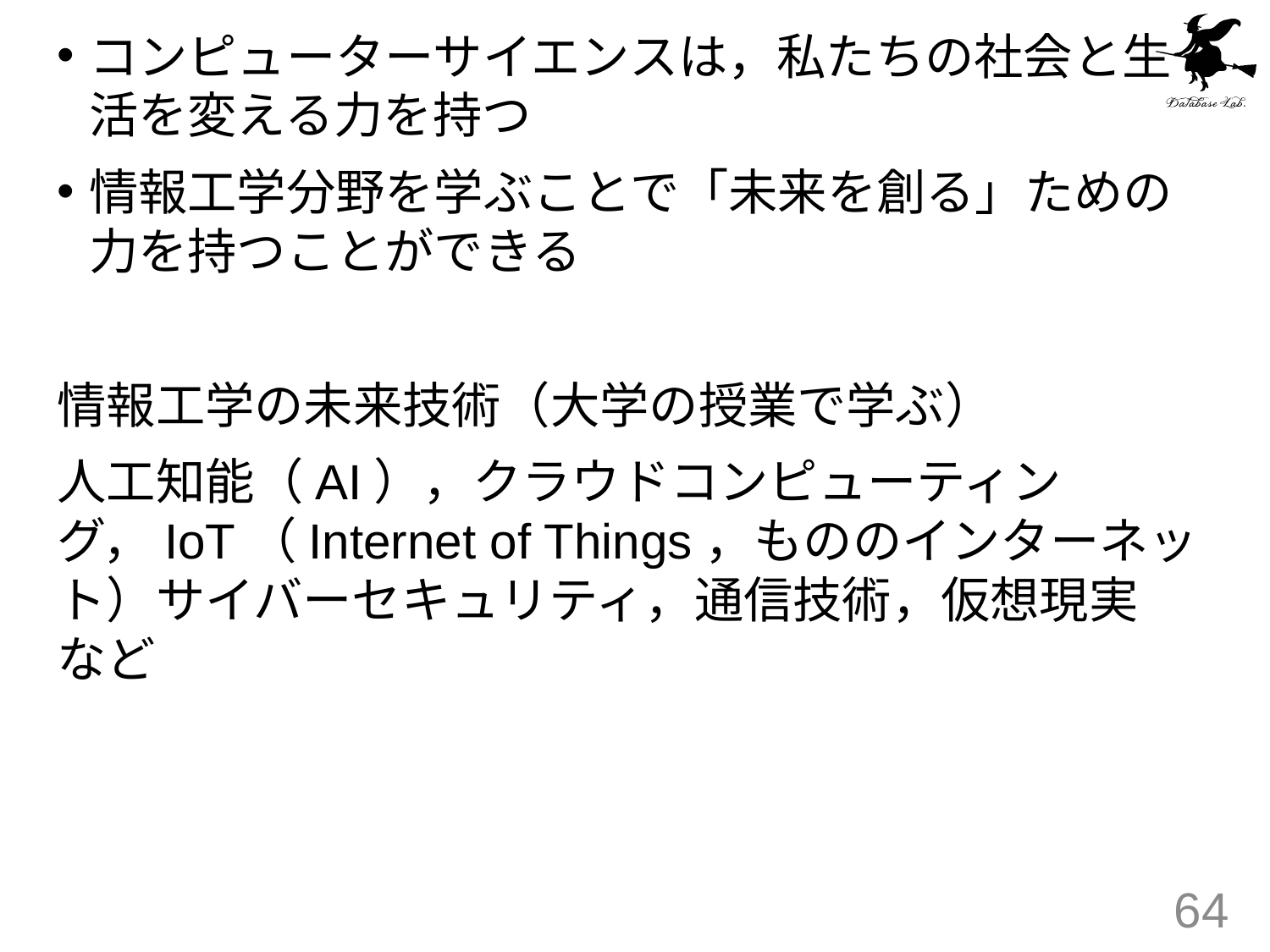

コンピューターサイエンスは，私たちの社会と生活を変える力を持つ
情報工学分野を学ぶことで「未来を創る」ための力を持つことができる

情報工学の未来技術（大学の授業で学ぶ）
人工知能（AI），クラウドコンピューティング，IoT（Internet of Things，もののインターネット）サイバーセキュリティ，通信技術，仮想現実　など
64